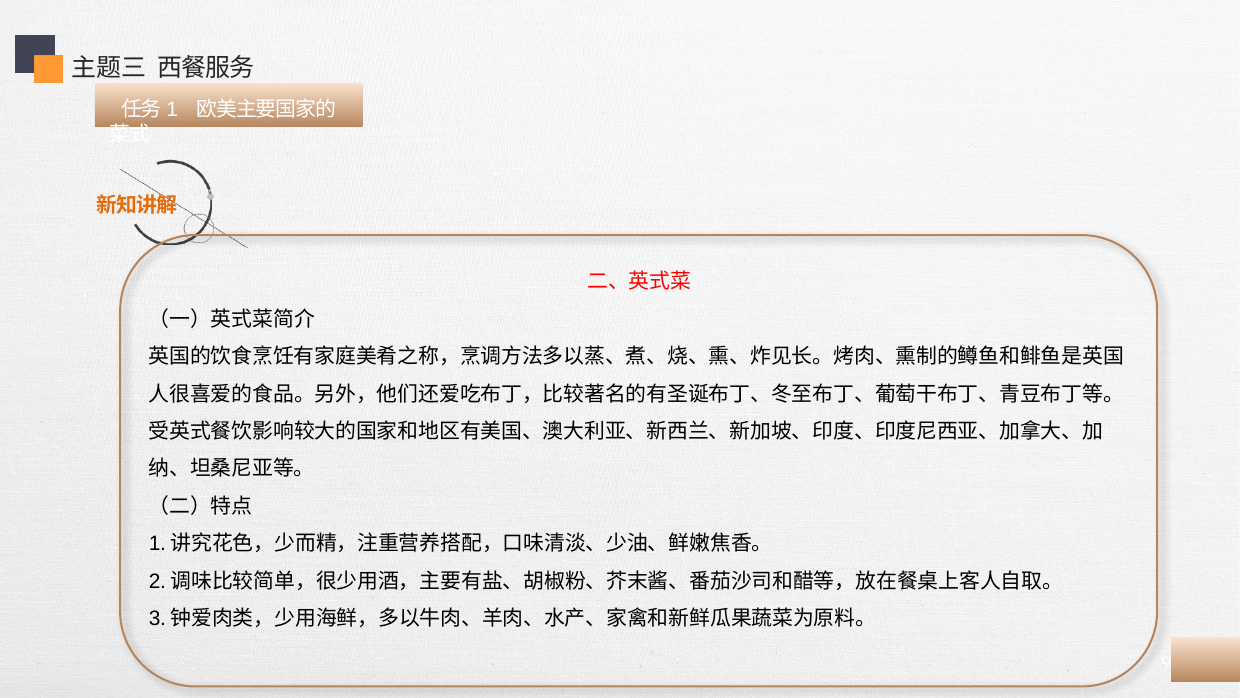

主题三  西餐服务

 任务1   欧美主要国家的菜式

二、英式菜
（一）英式菜简介
英国的饮食烹饪有家庭美肴之称，烹调方法多以蒸、煮、烧、熏、炸见长。烤肉、熏制的鳟鱼和鲱鱼是英国人很喜爱的食品。另外，他们还爱吃布丁，比较著名的有圣诞布丁、冬至布丁、葡萄干布丁、青豆布丁等。受英式餐饮影响较大的国家和地区有美国、澳大利亚、新西兰、新加坡、印度、印度尼西亚、加拿大、加纳、坦桑尼亚等。
（二）特点
1.讲究花色，少而精，注重营养搭配，口味清淡、少油、鲜嫩焦香。
2.调味比较简单，很少用酒，主要有盐、胡椒粉、芥末酱、番茄沙司和醋等，放在餐桌上客人自取。
3.钟爱肉类，少用海鲜，多以牛肉、羊肉、水产、家禽和新鲜瓜果蔬菜为原料。